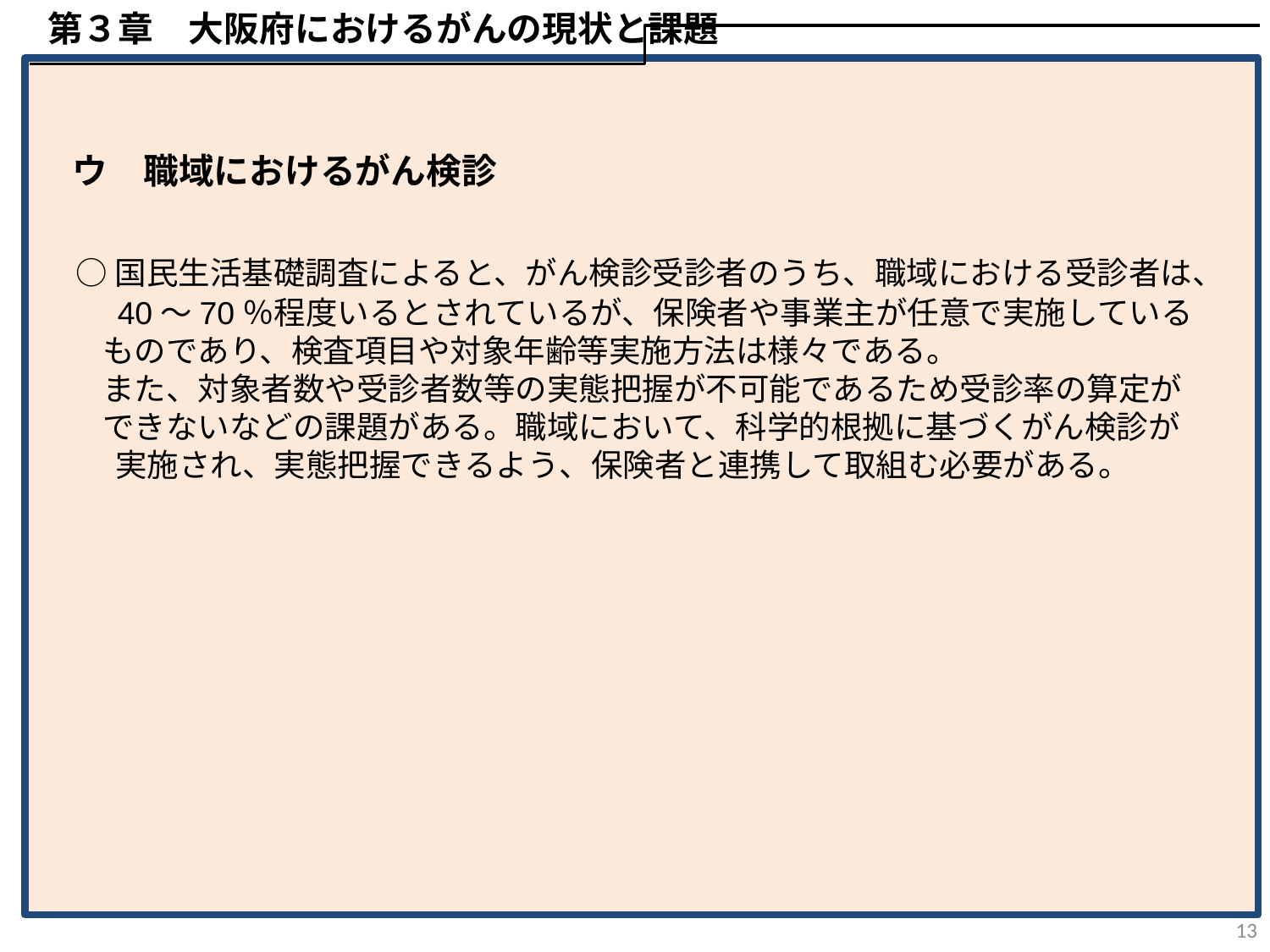

第３章　大阪府におけるがんの現状と課題

　ウ　職域におけるがん検診

    ○国民生活基礎調査によると、がん検診受診者のうち、職域における受診者は、
         40～70％程度いるとされているが、保険者や事業主が任意で実施している
        ものであり、検査項目や対象年齢等実施方法は様々である。
        また、対象者数や受診者数等の実態把握が不可能であるため受診率の算定が
        できないなどの課題がある。職域において、科学的根拠に基づくがん検診が
　　  実施され、実態把握できるよう、保険者と連携して取組む必要がある。

13